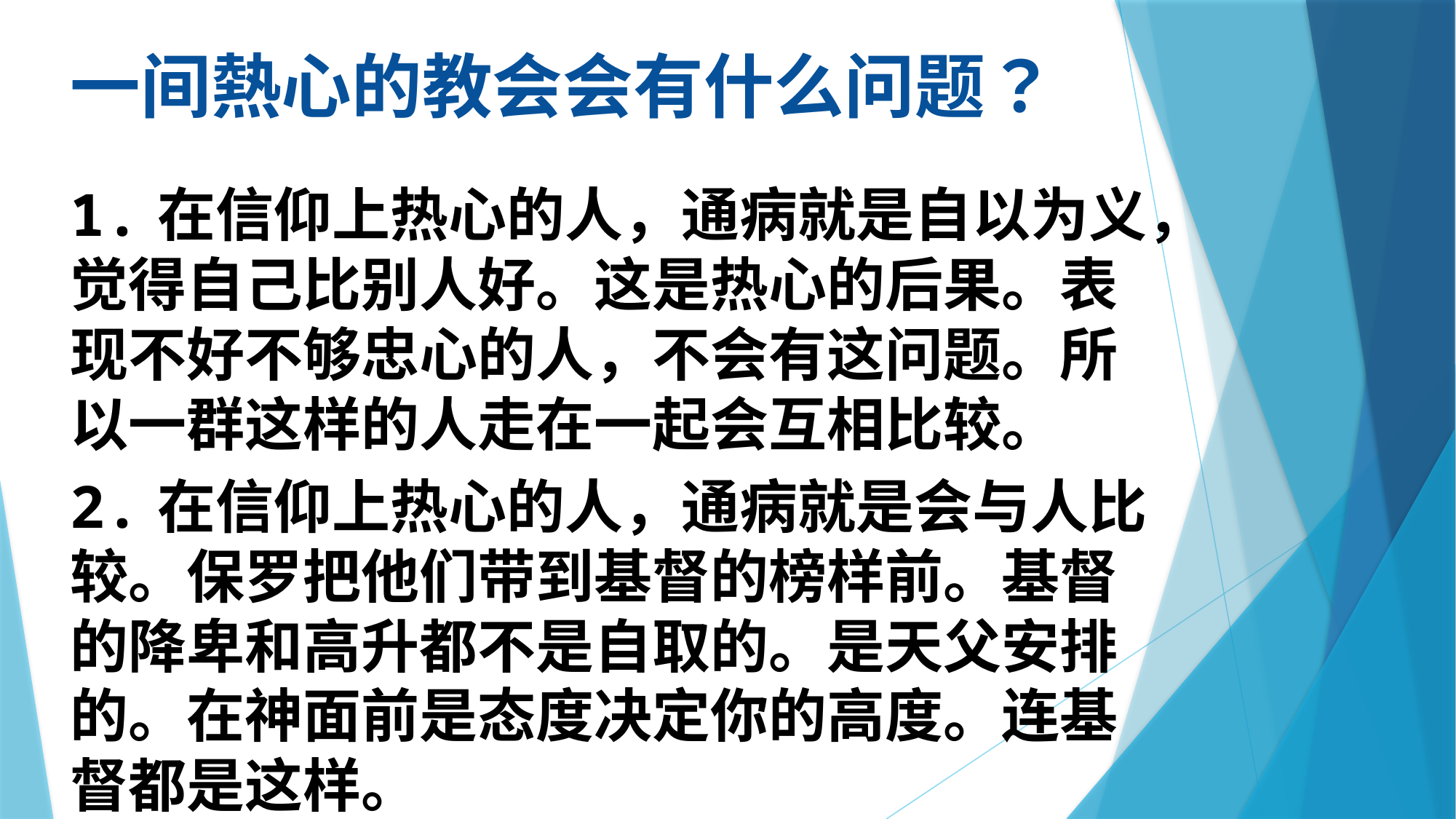

# 一间熱心的教会会有什么问题？
1.	在信仰上热心的人，通病就是自以为义，觉得自己比别人好。这是热心的后果。表现不好不够忠心的人，不会有这问题。所以一群这样的人走在一起会互相比较。
2.	在信仰上热心的人，通病就是会与人比较。保罗把他们带到基督的榜样前。基督的降卑和高升都不是自取的。是天父安排的。在神面前是态度决定你的高度。连基督都是这样。